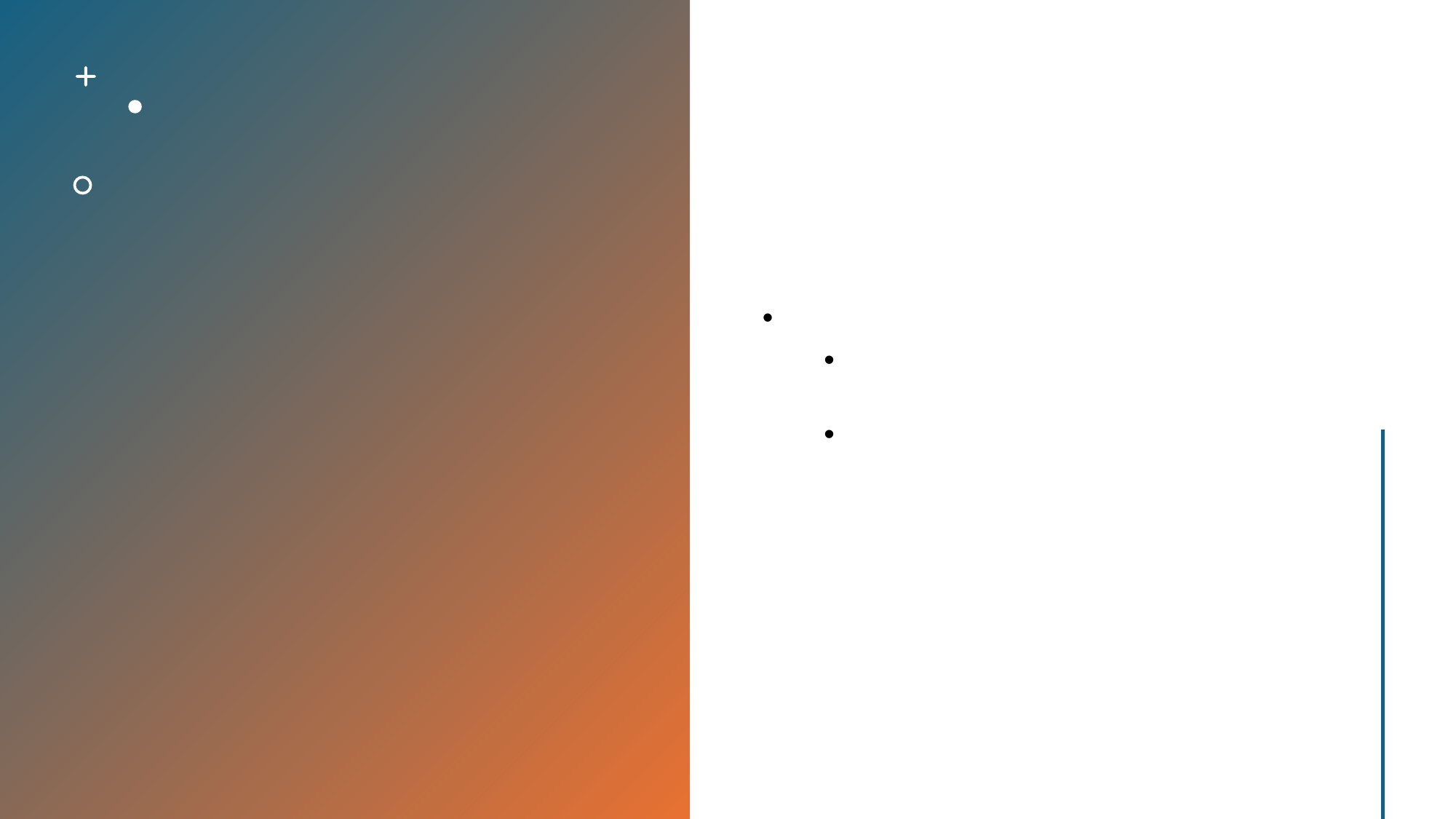

인구 감소와 고령화 문제
일본은 급격한 인구 감소와 고령화 문제를 경험하고 있습니다.
이는 사회 복지 비용의 증가와 노동력 인력 부족으로 이어지는 등의 여러 문제를 야기할 수 있습니다.